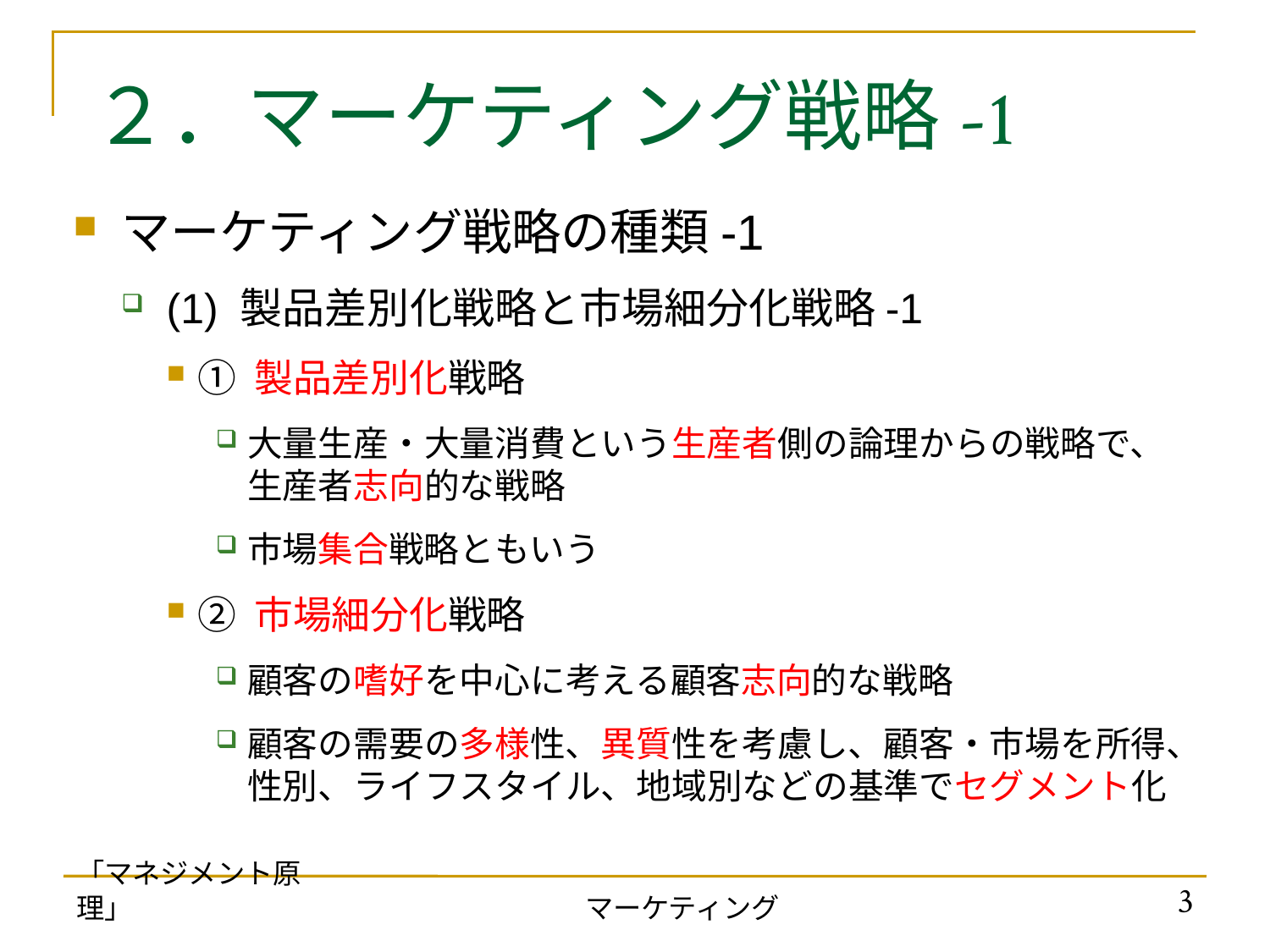

# ２．マーケティング戦略-1
マーケティング戦略の種類-1
(1) 製品差別化戦略と市場細分化戦略-1
① 製品差別化戦略
大量生産・大量消費という生産者側の論理からの戦略で、
生産者志向的な戦略
市場集合戦略ともいう
② 市場細分化戦略
顧客の嗜好を中心に考える顧客志向的な戦略
顧客の需要の多様性、異質性を考慮し、顧客・市場を所得、
性別、ライフスタイル、地域別などの基準でセグメント化
「マネジメント原理」
3
マーケティング